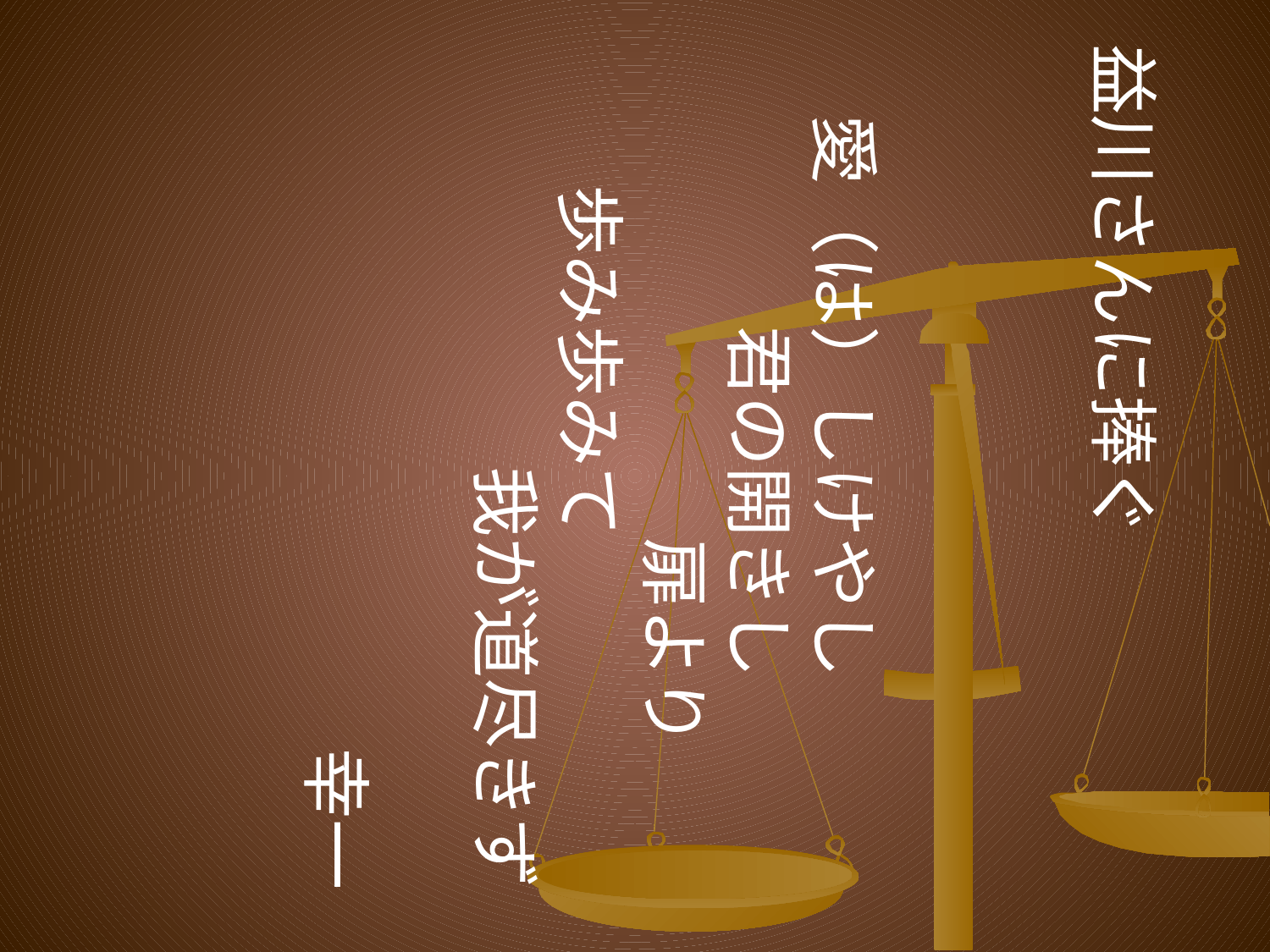

愛（は）しけやし
　　　　君の開きし
　　　　　　　扉より
　　歩み歩みて
　　　　　　我が道尽きず

　　　　　　　　　　幸一

益川さんに捧ぐ